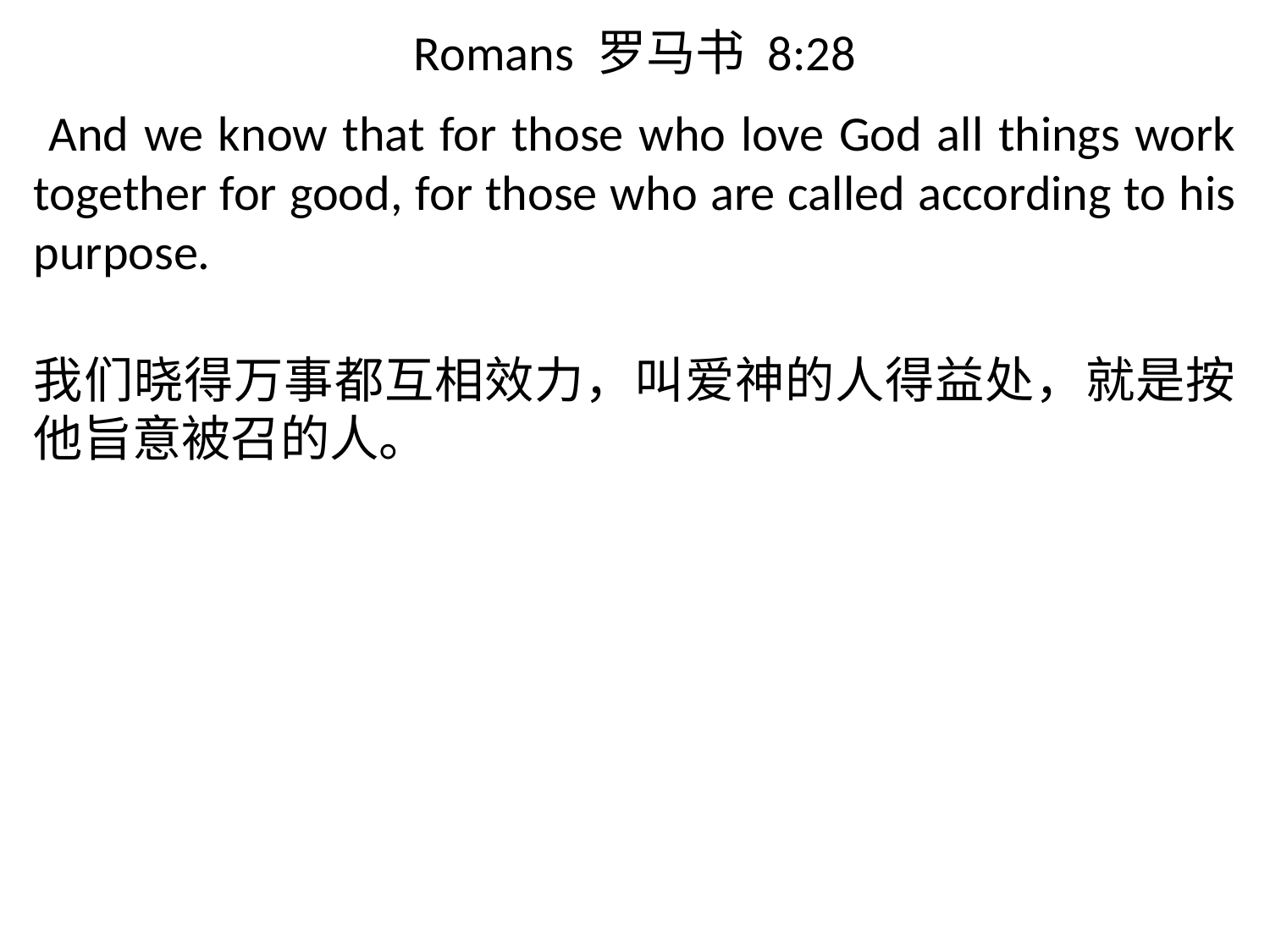

# Romans 罗马书 8:28
 And we know that for those who love God all things work together for good, for those who are called according to his purpose.
我们晓得万事都互相效力，叫爱神的人得益处，就是按他旨意被召的人。